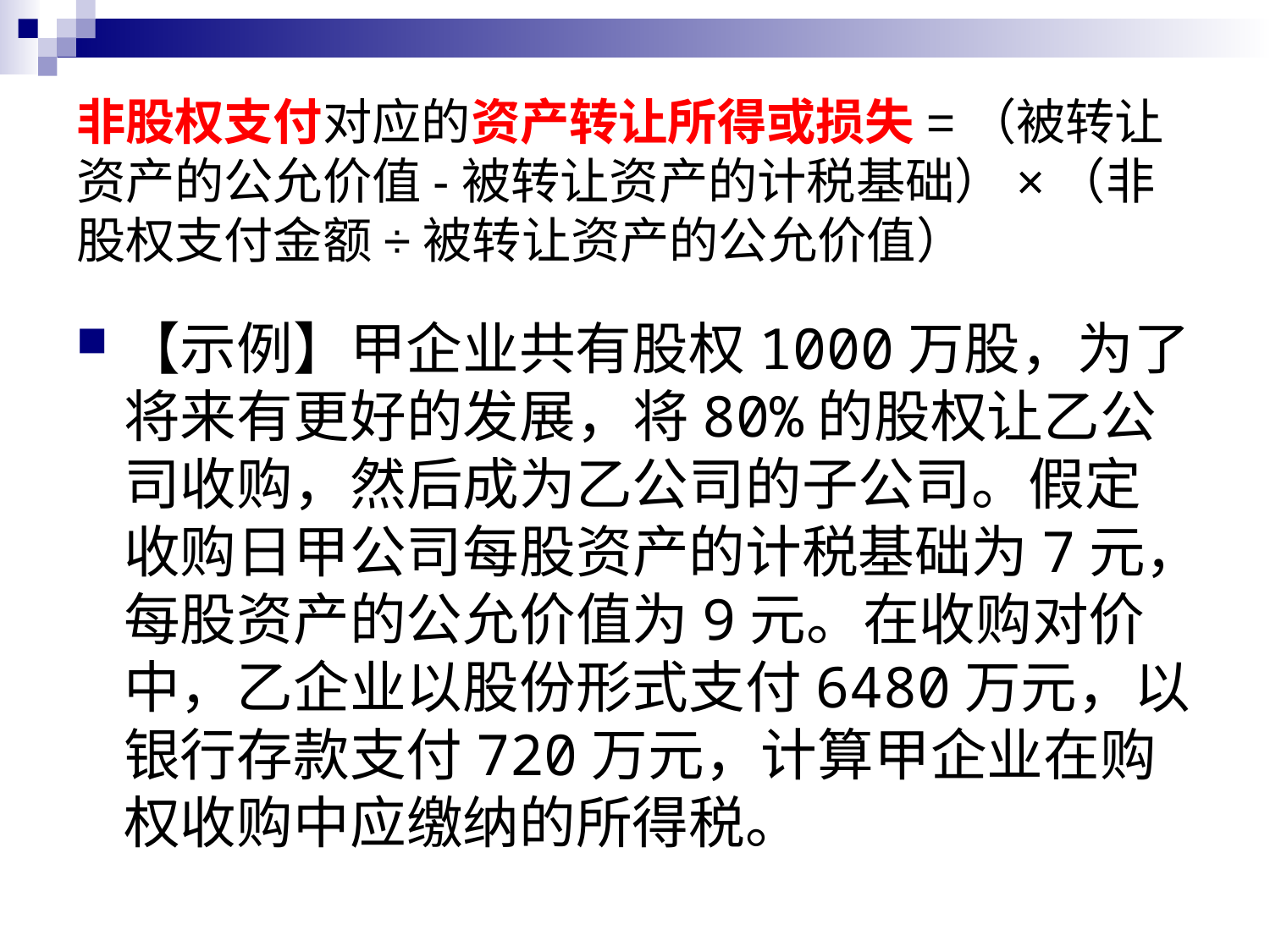

# 非股权支付对应的资产转让所得或损失=（被转让资产的公允价值-被转让资产的计税基础）×（非股权支付金额÷被转让资产的公允价值）
【示例】甲企业共有股权1000万股，为了将来有更好的发展，将80%的股权让乙公司收购，然后成为乙公司的子公司。假定收购日甲公司每股资产的计税基础为7元，每股资产的公允价值为9元。在收购对价中，乙企业以股份形式支付6480万元，以银行存款支付720万元，计算甲企业在购权收购中应缴纳的所得税。